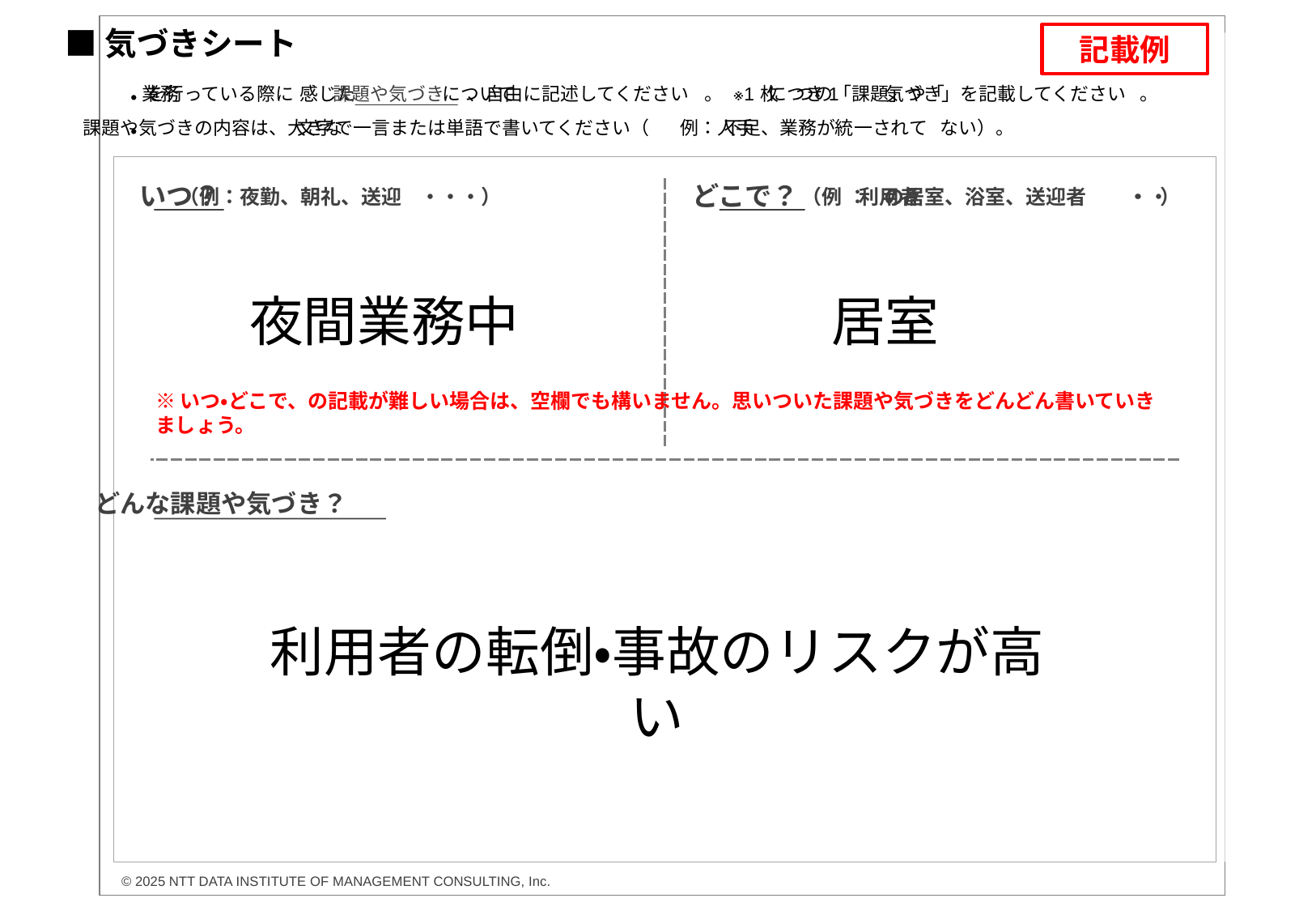

■気づきシート

業務
を行っている際に
感じた
課題や気づき
について
、自由に記述してください
。
※1
枚
につき
1
つの「課題」や「
気づき」を記載してください
。
•

課題や気づきの内容は、大きな
文字で一言または単語で書いてください（
例：人手
不足、業務が統一されて
ない）。
•

いつ？
どこで？
（例：夜勤、朝礼、送迎
・・・）
（例
：
利用者
の居室、浴室、送迎者
・
・・
）

どんな課題や気づき？

© 2025 NTT DATA INSTITUTE OF MANAGEMENT CONSULTING, Inc.
記載例
夜間業務中
居室
※いつ・どこで、の記載が難しい場合は、空欄でも構いません。思いついた課題や気づきをどんどん書いていきましょう。
利用者の転倒・事故のリスクが高い